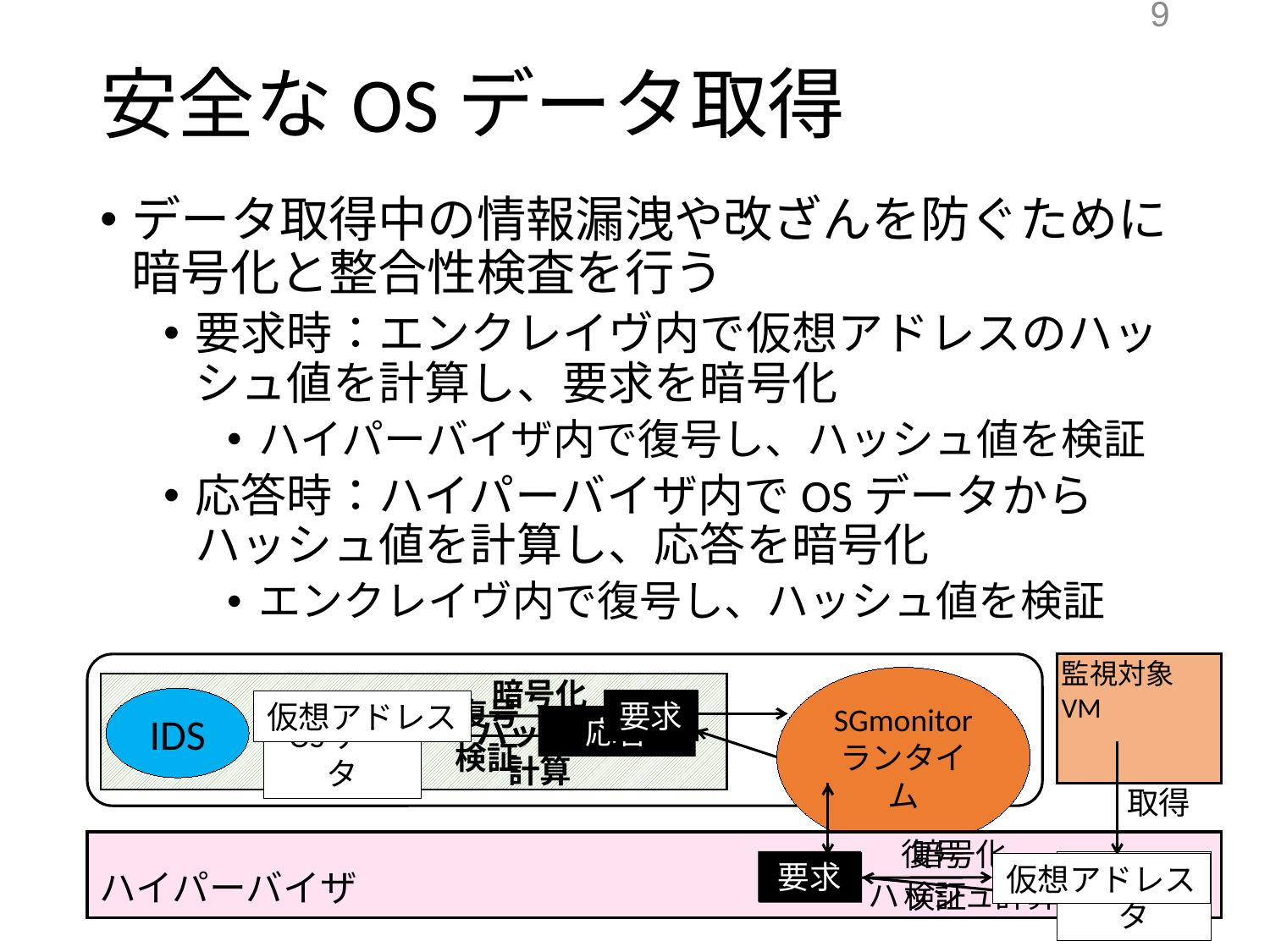

9
# 安全なOSデータ取得
データ取得中の情報漏洩や改ざんを防ぐために暗号化と整合性検査を行う
要求時：エンクレイヴ内で仮想アドレスのハッシュ値を計算し、要求を暗号化
ハイパーバイザ内で復号し、ハッシュ値を検証
応答時：ハイパーバイザ内でOSデータからハッシュ値を計算し、応答を暗号化
エンクレイヴ内で復号し、ハッシュ値を検証

監視対象VM

SGmonitor
ランタイム
暗号化

復号
IDS
要求
仮想アドレス
応答
ハッシュ
計算
OSデータ
検証
取得
復号
暗号化

要求
応答
OSデータ
仮想アドレス
ハイパーバイザ
ハッシュ計算
検証